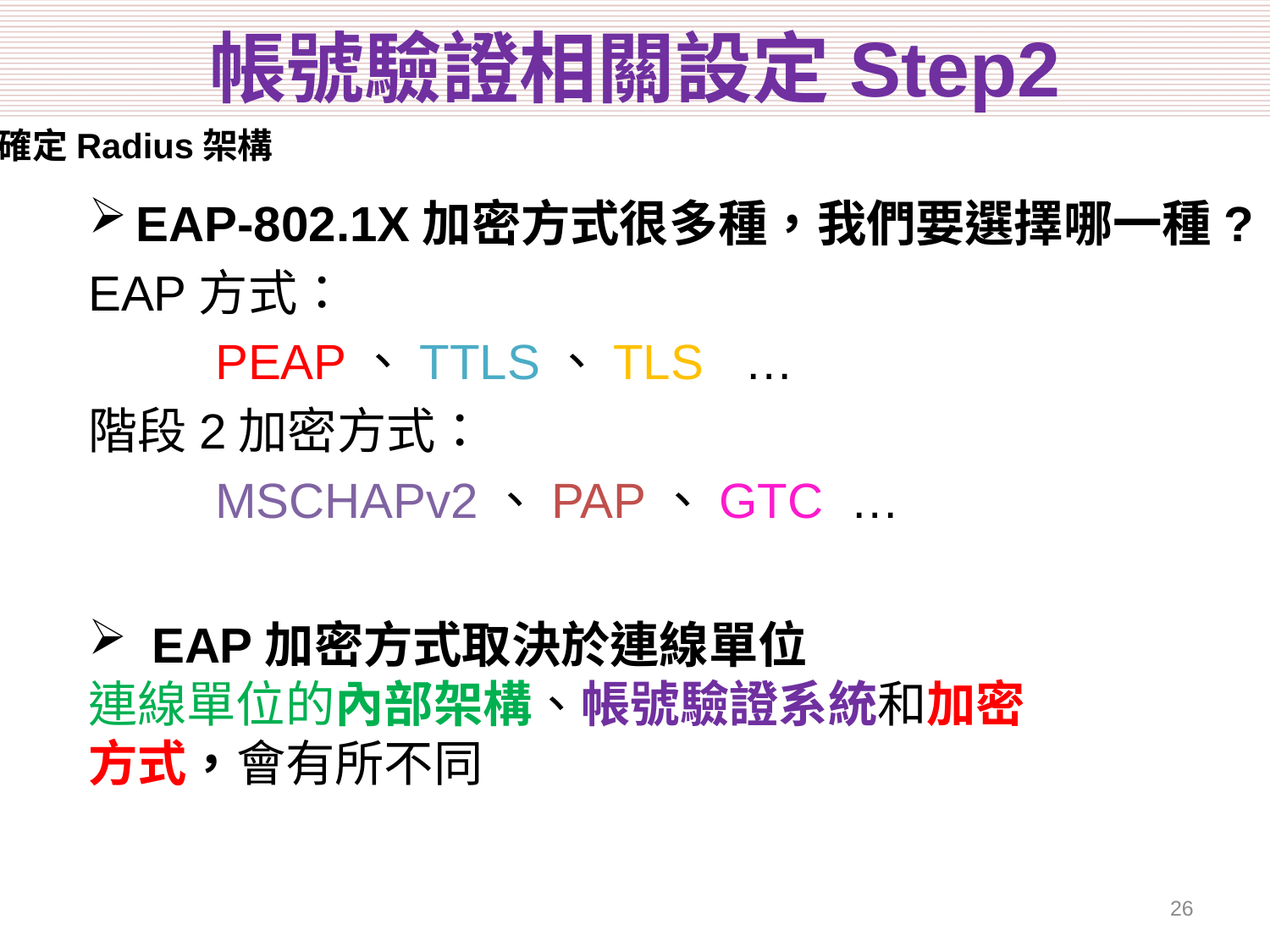

# 帳號驗證相關設定Step2
確定Radius架構
EAP-802.1X加密方式很多種，我們要選擇哪一種?
EAP方式：
	PEAP、TTLS、TLS   …
階段2加密方式：
	MSCHAPv2、PAP、GTC  …

EAP加密方式取決於連線單位
連線單位的內部架構、帳號驗證系統和加密方式，會有所不同

26